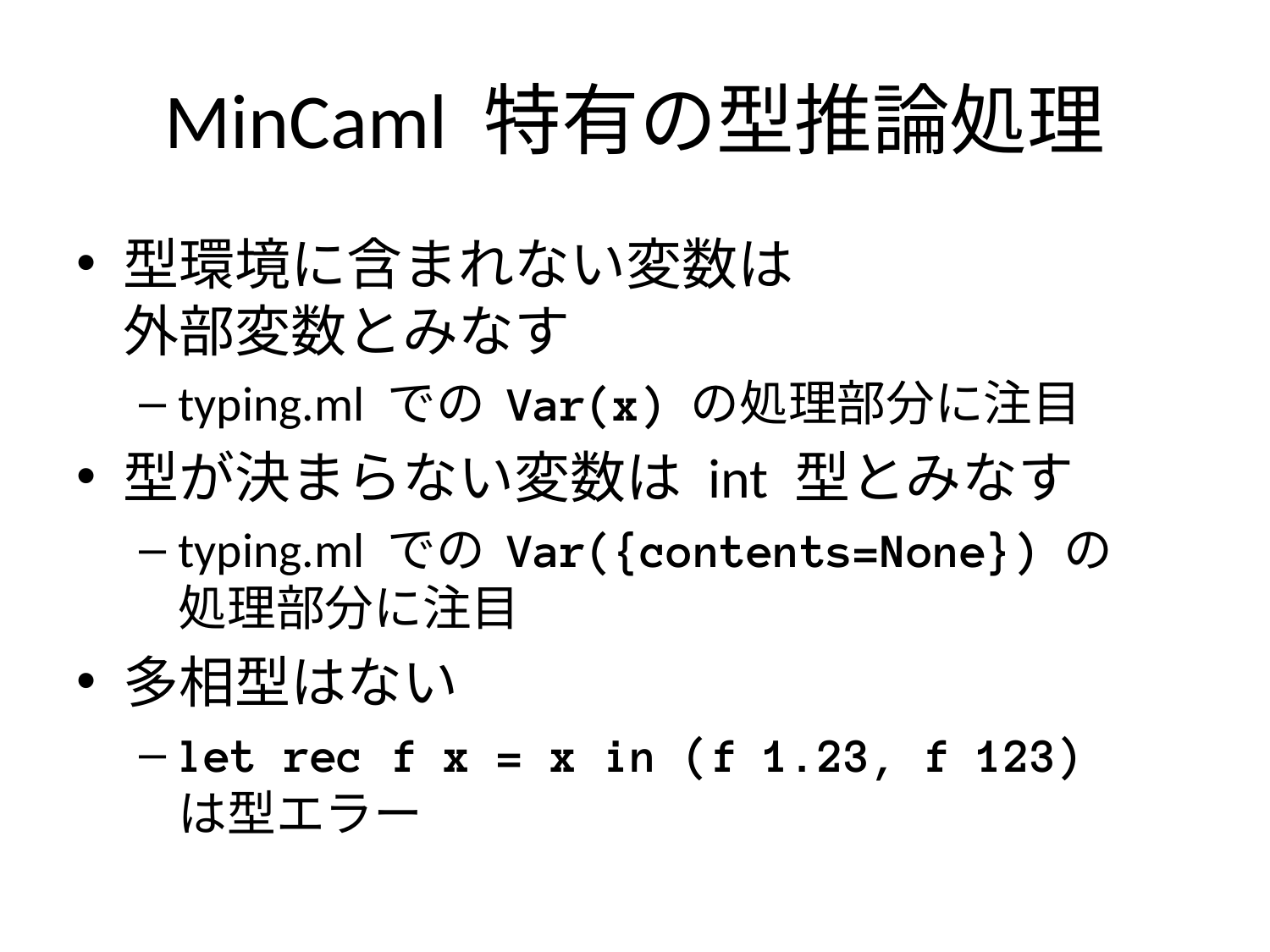

# MinCaml 特有の型推論処理
型環境に含まれない変数は
外部変数とみなす
typing.ml での Var(x) の処理部分に注目
型が決まらない変数は int 型とみなす
typing.ml での Var({contents=None}) の
処理部分に注目
多相型はない
let rec f x = x in (f 1.23, f 123)
は型エラー